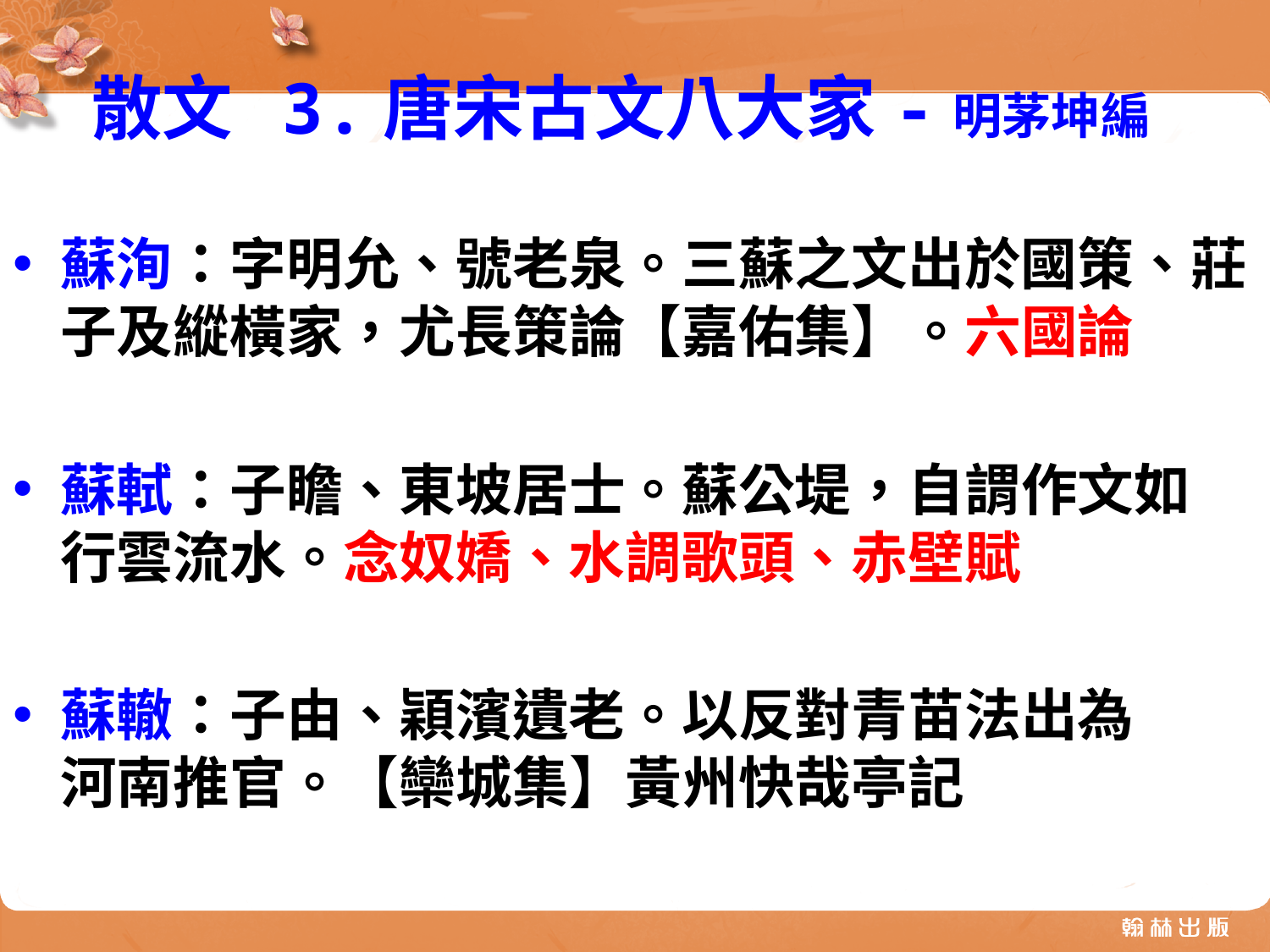

# 散文  3.唐宋古文八大家-明茅坤編
蘇洵：字明允、號老泉。三蘇之文出於國策、莊子及縱橫家，尤長策論【嘉佑集】。六國論

蘇軾：子瞻、東坡居士。蘇公堤，自謂作文如
行雲流水。念奴嬌、水調歌頭、赤壁賦

蘇轍：子由、穎濱遺老。以反對青苗法出為
河南推官。【欒城集】黃州快哉亭記